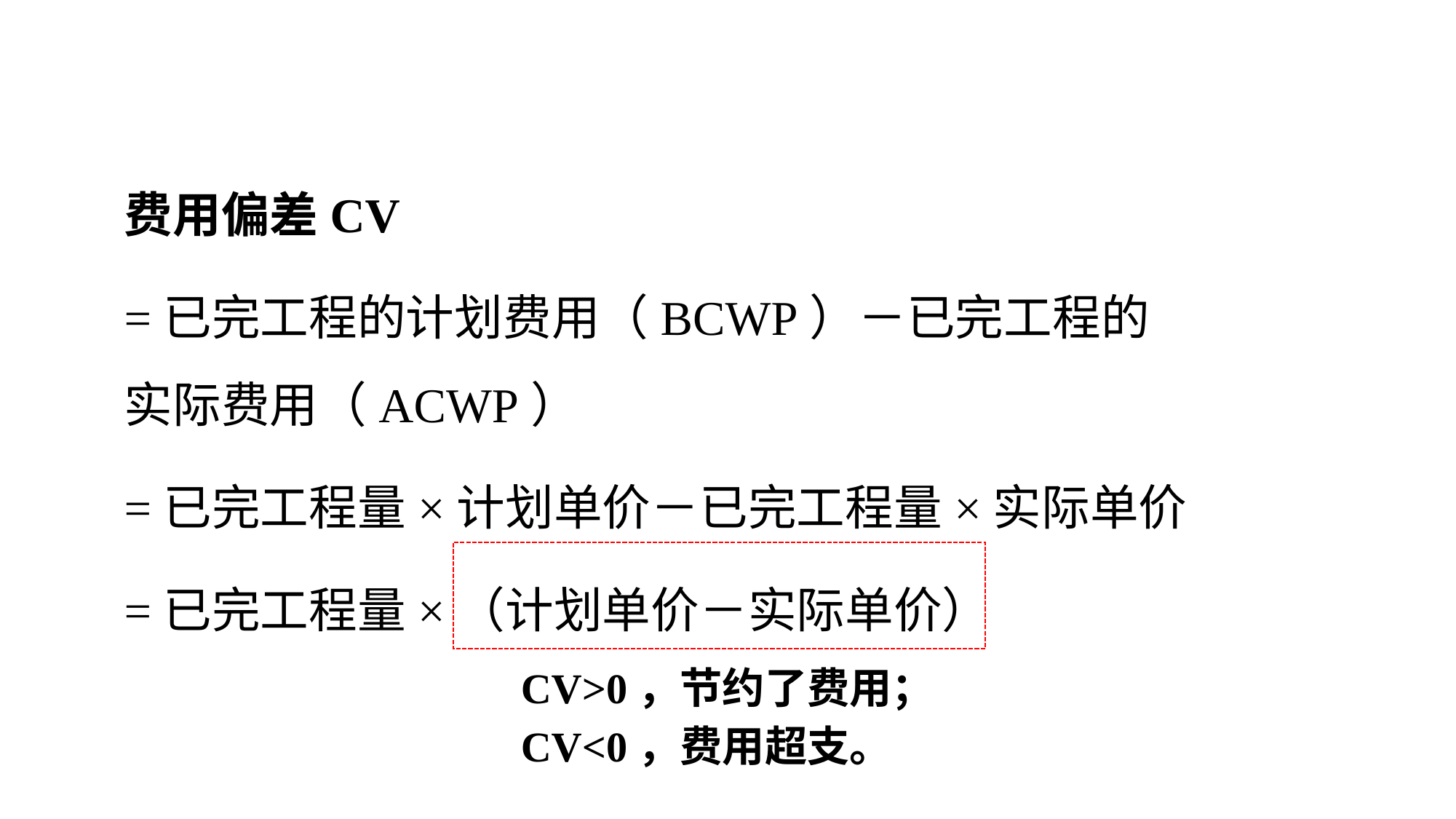

费用偏差CV
=已完工程的计划费用（BCWP）－已完工程的实际费用（ACWP）
=已完工程量×计划单价－已完工程量×实际单价
=已完工程量×（计划单价－实际单价）

CV>0，节约了费用；
CV<0，费用超支。